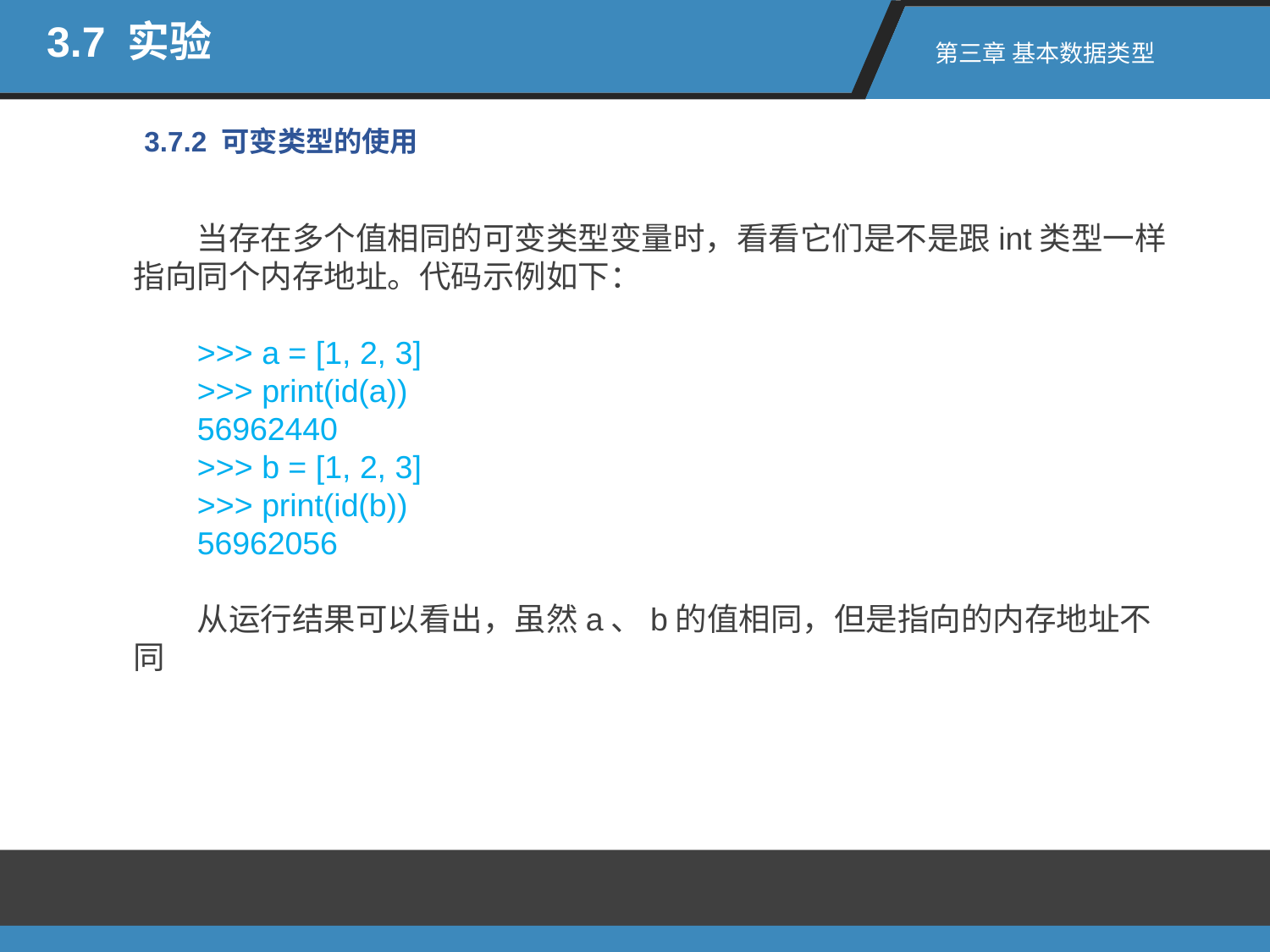

3.7 实验
第三章 基本数据类型
3.7.2 可变类型的使用
当存在多个值相同的可变类型变量时，看看它们是不是跟int类型一样指向同个内存地址。代码示例如下：

>>> a = [1, 2, 3]
>>> print(id(a))
56962440
>>> b = [1, 2, 3]
>>> print(id(b))
56962056

从运行结果可以看出，虽然a、b的值相同，但是指向的内存地址不同